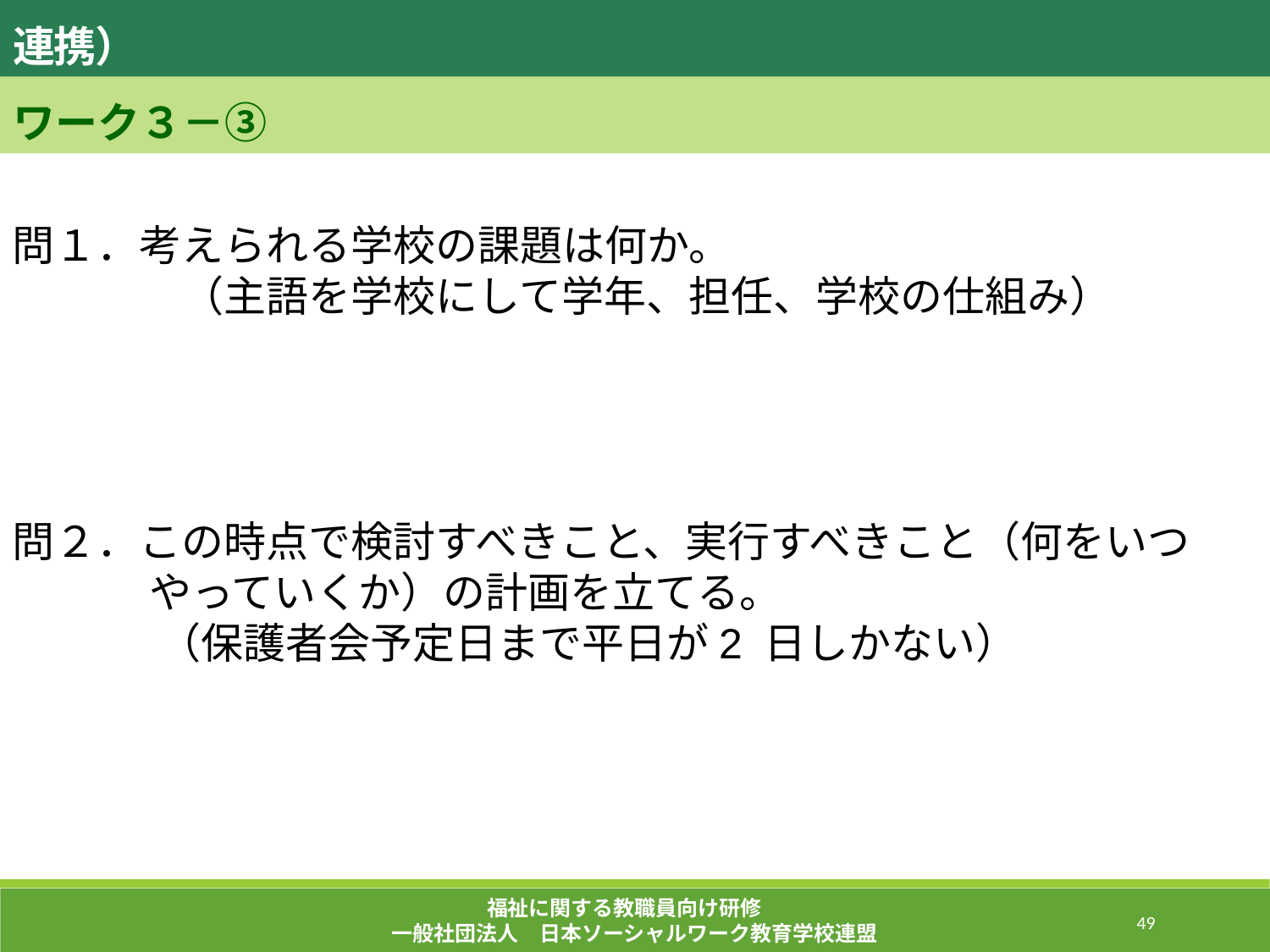

５．緊急事象・事案への対応 （周辺地域や保護者、関係機関との連携）
ワーク３－③
問１．考えられる学校の課題は何か。
　　　　（主語を学校にして学年、担任、学校の仕組み）

問２．この時点で検討すべきこと、実行すべきこと（何をいつ
　　　 やっていくか）の計画を立てる。
　　　  （保護者会予定日まで平日が2 日しかない）
福祉に関する教職員向け研修
一般社団法人　日本ソーシャルワーク教育学校連盟
49